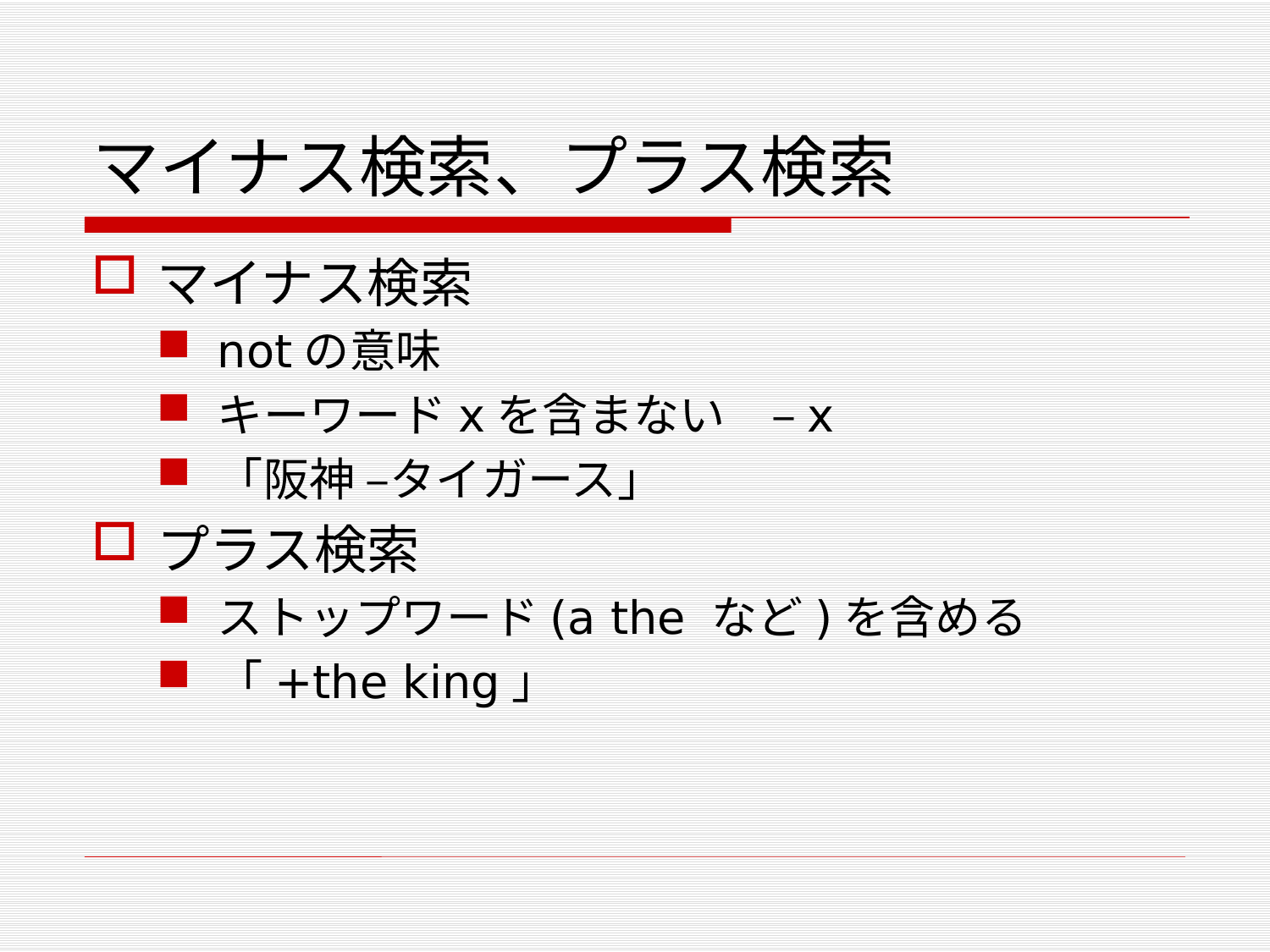

# マイナス検索、プラス検索
マイナス検索
notの意味
キーワードxを含まない　–x
「阪神 –タイガース」
プラス検索
ストップワード(a the など)を含める
「+the king」